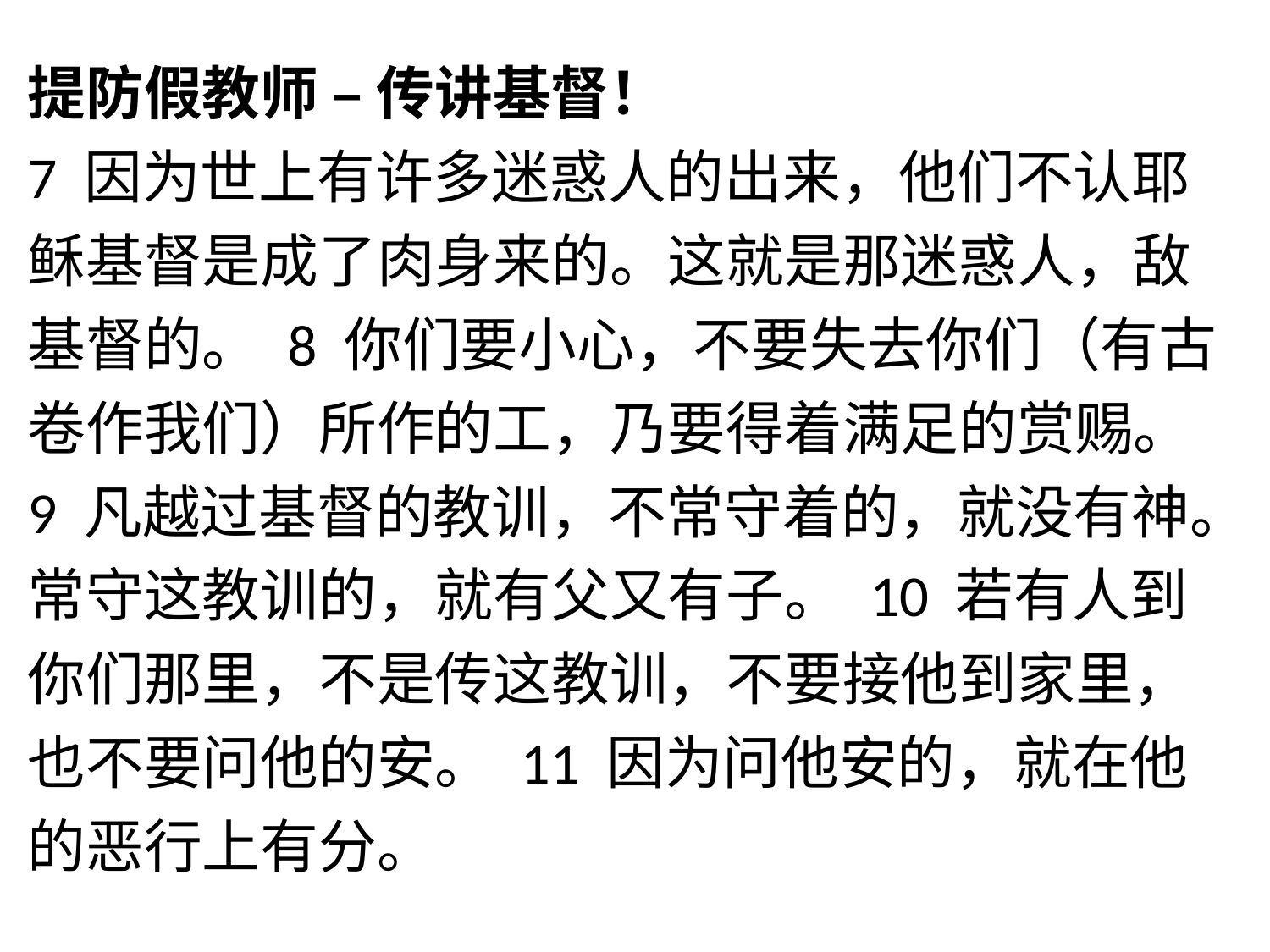

提防假教师 – 传讲基督！
7 因为世上有许多迷惑人的出来，他们不认耶稣基督是成了肉身来的。这就是那迷惑人，敌基督的。 8 你们要小心，不要失去你们（有古卷作我们）所作的工，乃要得着满足的赏赐。
9 凡越过基督的教训，不常守着的，就没有神。常守这教训的，就有父又有子。 10 若有人到你们那里，不是传这教训，不要接他到家里，也不要问他的安。 11 因为问他安的，就在他的恶行上有分。